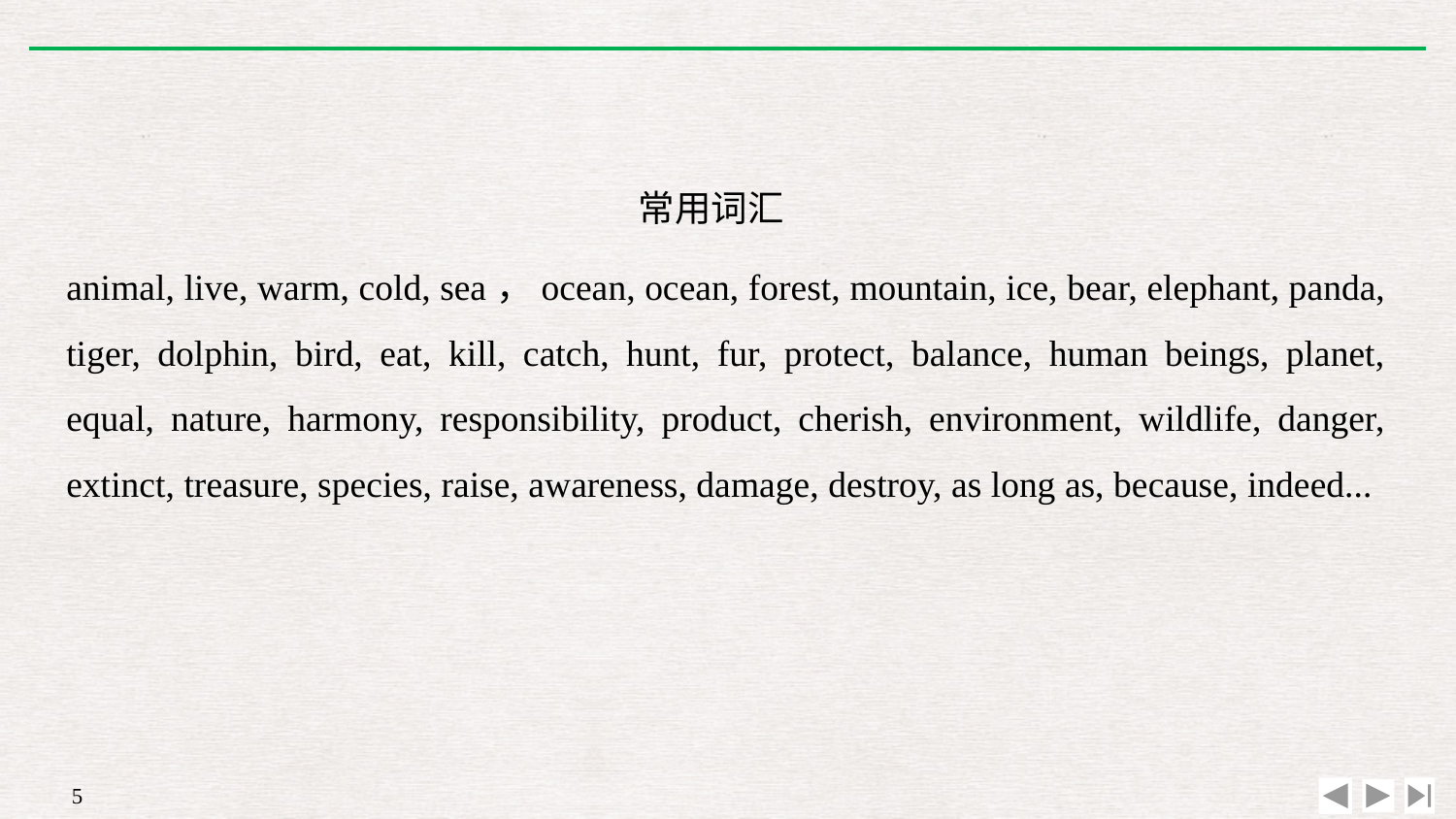

常用词汇
animal, live, warm, cold, sea，ocean, ocean, forest, mountain, ice, bear, elephant, panda, tiger, dolphin, bird, eat, kill, catch, hunt, fur, protect, balance, human beings, planet, equal, nature, harmony, responsibility, product, cherish, environment, wildlife, danger, extinct, treasure, species, raise, awareness, damage, destroy, as long as, because, indeed...